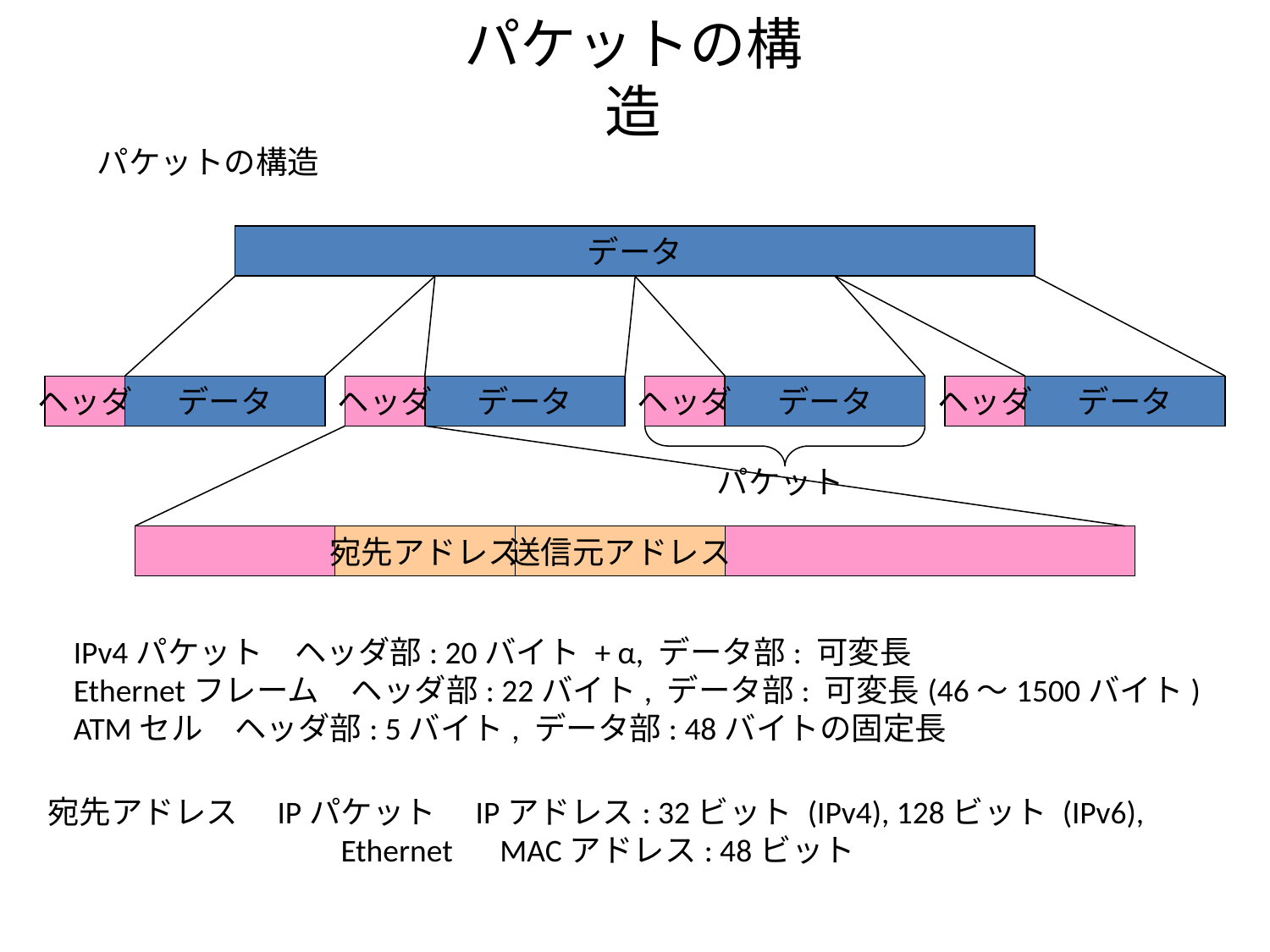

パケットの構造
パケットの構造
データ

ヘッダ
データ
ヘッダ
データ
ヘッダ
データ
ヘッダ
データ

パケット

宛先アドレス
送信元アドレス
IPv4パケット　ヘッダ部: 20バイト + α, データ部: 可変長
Ethernetフレーム　ヘッダ部: 22バイト, データ部: 可変長(46～1500バイト)
ATMセル　ヘッダ部: 5バイト, データ部: 48バイトの固定長
宛先アドレス　IPパケット　IPアドレス: 32ビット (IPv4), 128ビット (IPv6),
　　　　　　　　　Ethernet　MACアドレス: 48ビット